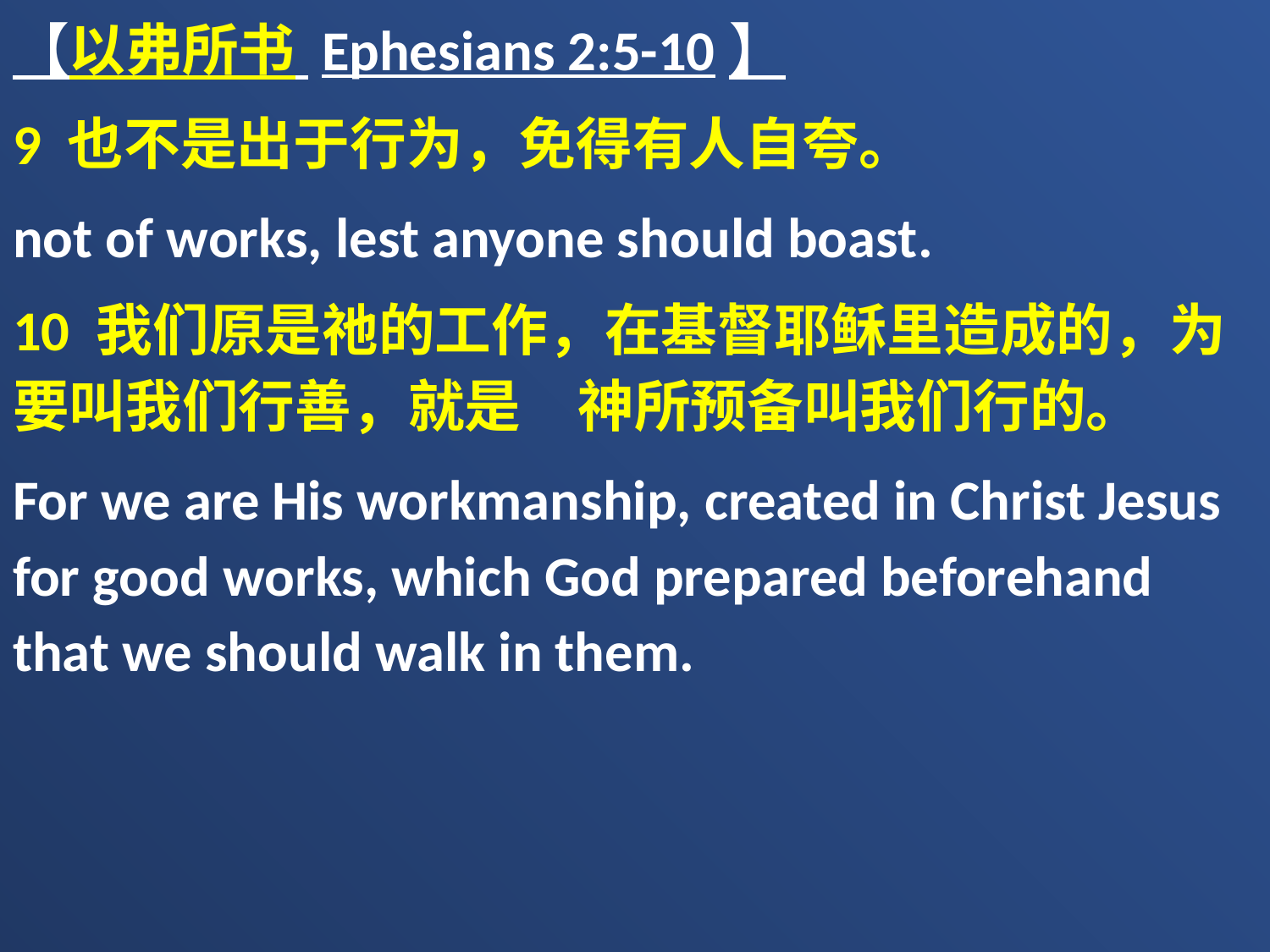

【以弗所书 Ephesians 2:5-10】
9 也不是出于行为，免得有人自夸。
not of works, lest anyone should boast.
10 我们原是祂的工作，在基督耶稣里造成的，为要叫我们行善，就是　神所预备叫我们行的。
For we are His workmanship, created in Christ Jesus for good works, which God prepared beforehand that we should walk in them.